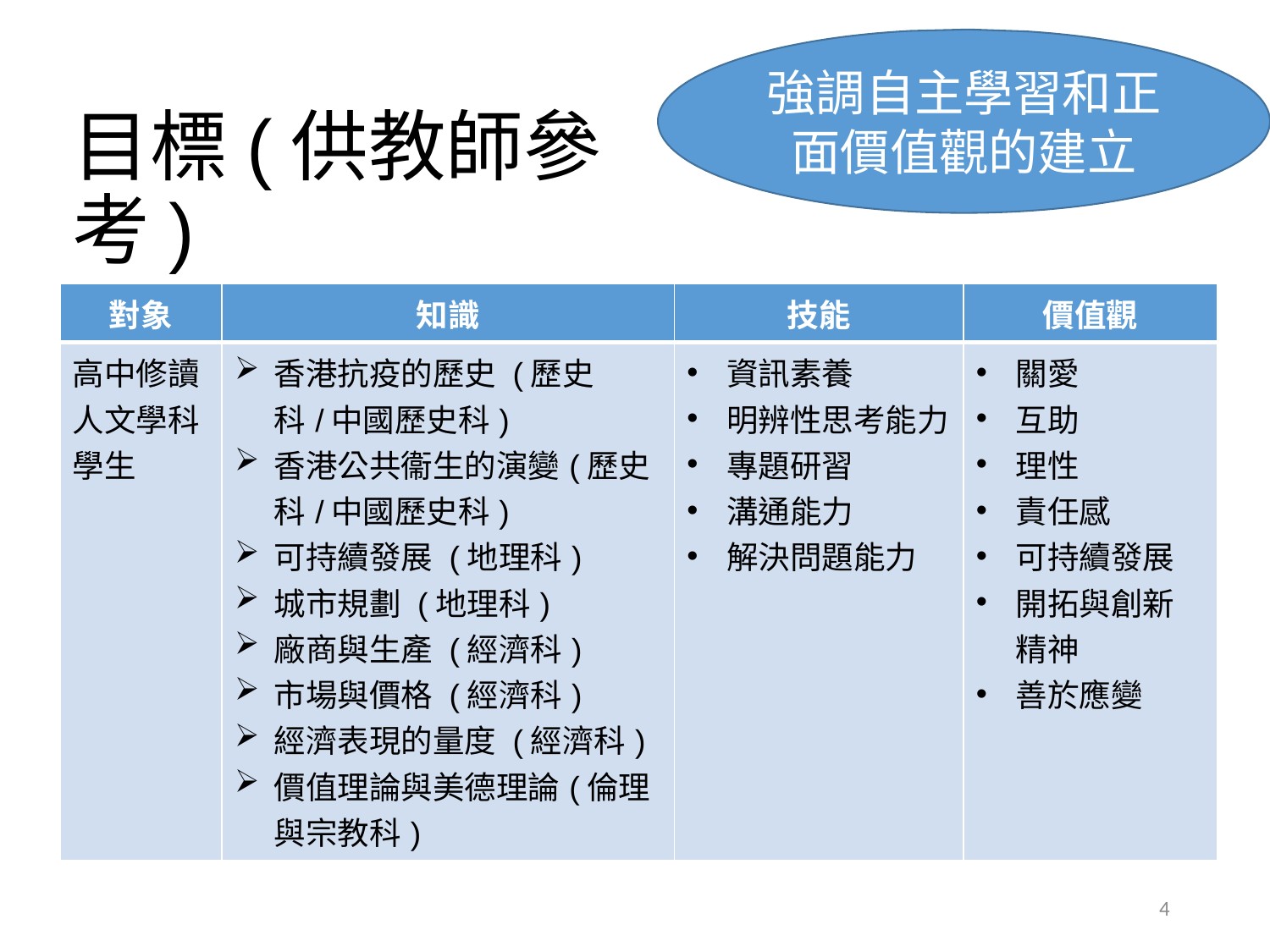

強調自主學習和正面價值觀的建立
# 目標(供教師參考)
| 對象 | 知識 | 技能 | 價值觀 |
| --- | --- | --- | --- |
| 高中修讀人文學科學生 | 香港抗疫的歷史 (歷史科/中國歷史科) 香港公共衞生的演變(歷史科/中國歷史科) 可持續發展 (地理科) 城市規劃 (地理科) 廠商與生產 (經濟科) 市場與價格 (經濟科) 經濟表現的量度 (經濟科) 價值理論與美德理論(倫理與宗教科) | 資訊素養 明辨性思考能力 專題研習 溝通能力 解決問題能力 | 關愛 互助 理性 責任感 可持續發展 開拓與創新精神 善於應變 |
4